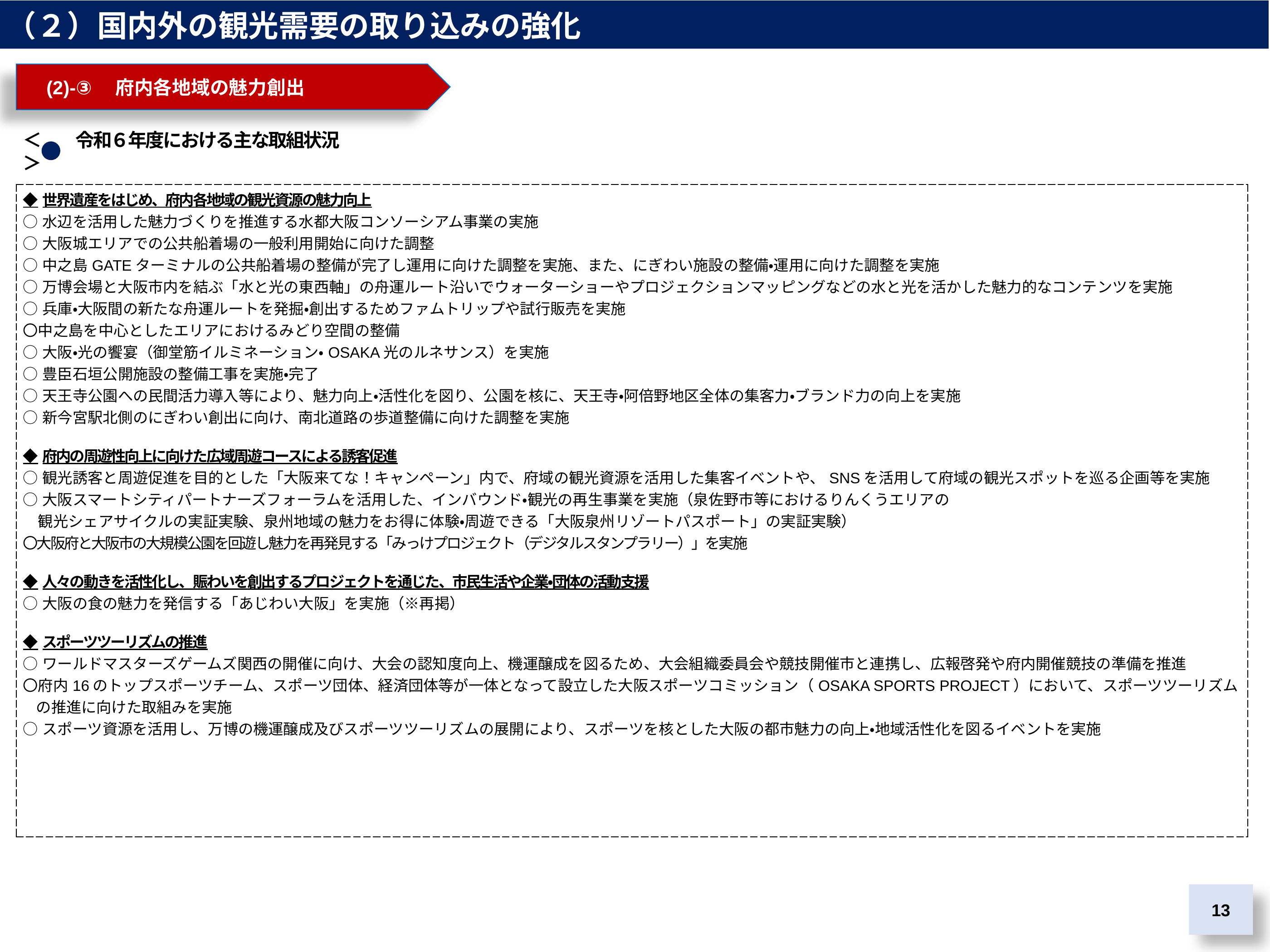

（２）国内外の観光需要の取り込みの強化
　(2)-③　府内各地域の魅力創出
＜　　令和６年度における主な取組状況＞

| ◆世界遺産をはじめ、府内各地域の観光資源の魅力向上 ○水辺を活用した魅力づくりを推進する水都大阪コンソーシアム事業の実施 ○大阪城エリアでの公共船着場の一般利用開始に向けた調整 ○中之島GATEターミナルの公共船着場の整備が完了し運用に向けた調整を実施、また、にぎわい施設の整備・運用に向けた調整を実施 ○万博会場と大阪市内を結ぶ「水と光の東西軸」の舟運ルート沿いでウォーターショーやプロジェクションマッピングなどの水と光を活かした魅力的なコンテンツを実施 ○兵庫・大阪間の新たな舟運ルートを発掘・創出するためファムトリップや試行販売を実施 〇中之島を中心としたエリアにおけるみどり空間の整備 ○大阪・光の饗宴（御堂筋イルミネーション・OSAKA光のルネサンス）を実施 ○豊臣石垣公開施設の整備工事を実施・完了 ○天王寺公園への民間活力導入等により、魅力向上・活性化を図り、公園を核に、天王寺・阿倍野地区全体の集客力・ブランド力の向上を実施 ○新今宮駅北側のにぎわい創出に向け、南北道路の歩道整備に向けた調整を実施 ◆府内の周遊性向上に向けた広域周遊コースによる誘客促進 ○観光誘客と周遊促進を目的とした「大阪来てな！キャンペーン」内で、府域の観光資源を活用した集客イベントや、SNSを活用して府域の観光スポットを巡る企画等を実施 ○大阪スマートシティパートナーズフォーラムを活用した、インバウンド・観光の再生事業を実施（泉佐野市等におけるりんくうエリアの 　観光シェアサイクルの実証実験、泉州地域の魅力をお得に体験・周遊できる「大阪泉州リゾートパスポート」の実証実験） 〇大阪府と大阪市の大規模公園を回遊し魅力を再発見する「みっけプロジェクト（デジタルスタンプラリー）」を実施 ◆人々の動きを活性化し、賑わいを創出するプロジェクトを通じた、市民生活や企業・団体の活動支援 ○大阪の食の魅力を発信する「あじわい大阪」を実施（※再掲） ◆スポーツツーリズムの推進 ○ワールドマスターズゲームズ関西の開催に向け、大会の認知度向上、機運醸成を図るため、大会組織委員会や競技開催市と連携し、広報啓発や府内開催競技の準備を推進 〇府内16のトップスポーツチーム、スポーツ団体、経済団体等が一体となって設立した大阪スポーツコミッション（OSAKA SPORTS PROJECT）において、スポーツツーリズムの推進に向けた取組みを実施 ○スポーツ資源を活用し、万博の機運醸成及びスポーツツーリズムの展開により、スポーツを核とした大阪の都市魅力の向上・地域活性化を図るイベントを実施 |
| --- |
13